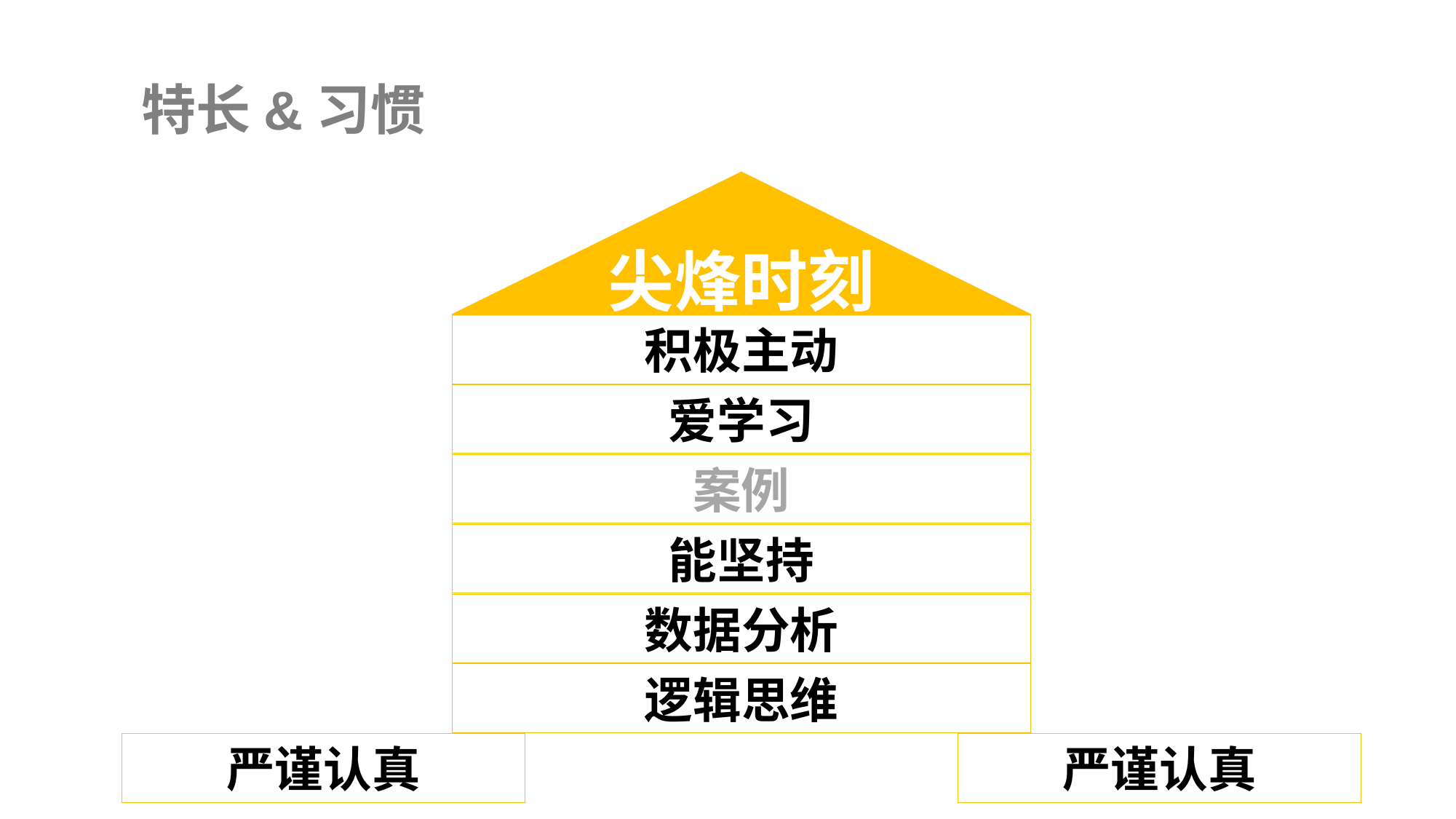

特长&习惯
尖烽时刻
积极主动
爱学习
案例
能坚持
数据分析
逻辑思维
严谨认真
严谨认真